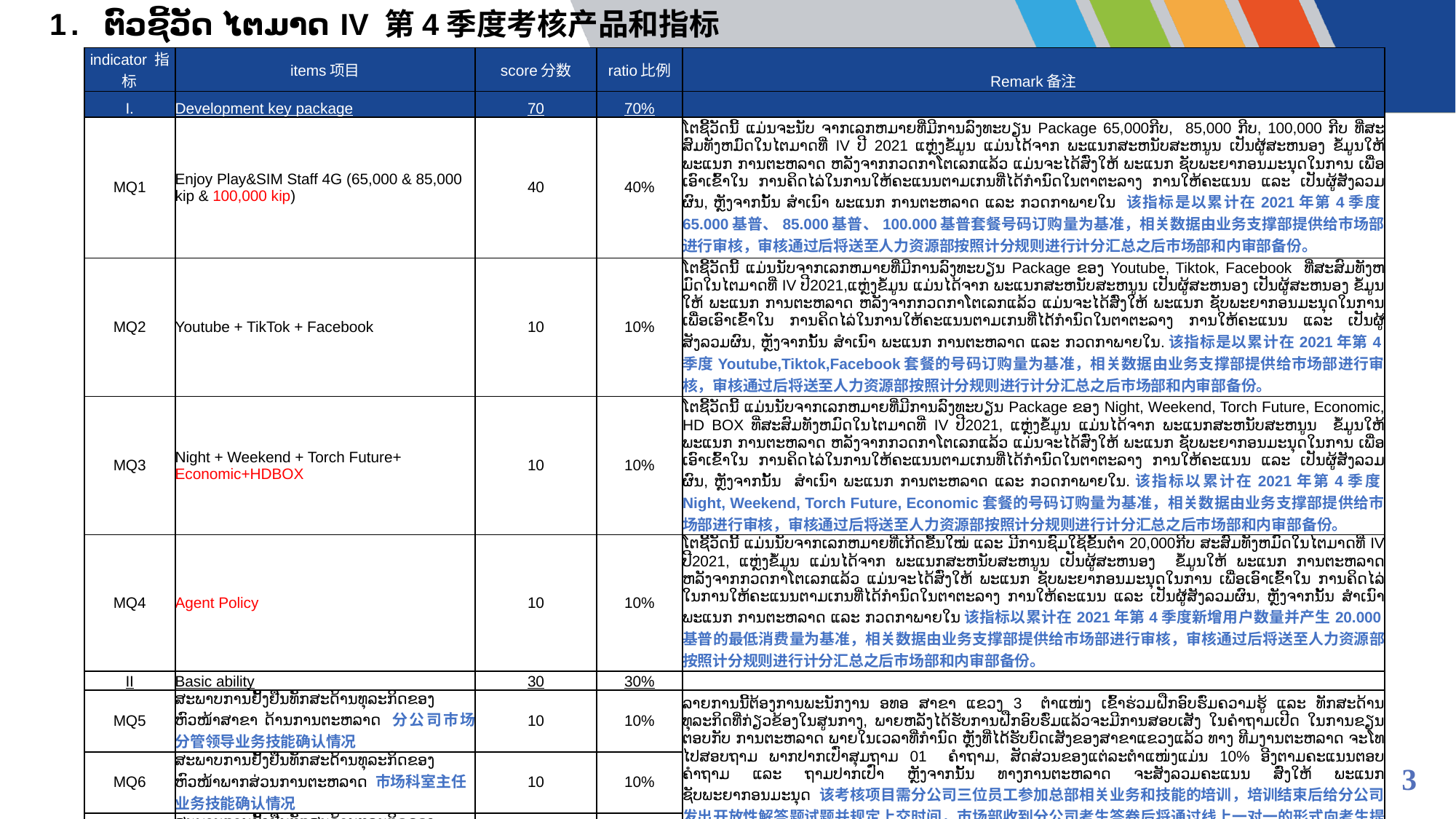

ຕົວຊີ້ວັດ ໄຕມາດ IV 第4季度考核产品和指标
| indicator 指标 | items项目 | score分数 | ratio比例 | Remark备注 |
| --- | --- | --- | --- | --- |
| I. | Development key package | 70 | 70% |  |
| MQ1 | Enjoy Play&SIM Staff 4G (65,000 & 85,000 kip & 100,000 kip) | 40 | 40% | ໂຕຊີ້ວັດນີ້ ແມ່ນຈະນັບ ຈາກເລກຫມາຍທີ່ມີການລົງທະບຽນ Package 65,000ກີບ, 85,000 ກີບ, 100,000 ກີບ ທີ່ສະສົມທັງຫມົດໃນໄຕມາດທີ່ IV ປີ 2021 ແຫຼ່ງຂໍ້ມູນ ແມ່ນໄດ້ຈາກ ພະແນກສະຫນັບສະຫນູນ ເປັນຜູ້ສະຫນອງ ຂໍ້ມູນໃຫ້ ພະແນກ ການຕະຫລາດ ຫລັງຈາກກວດກາໂຕເລກແລ້ວ ແມ່ນຈະໄດ້ສົ່ງໃຫ້ ພະແນກ ຊັບພະຍາກອນມະນຸດໃນການ ເພື່ອເອົາເຂົ້າໃນ ການຄິດໄລ່ໃນການໃຫ້ຄະແນນຕາມເກນທີ່ໄດ້ກໍານົດໃນຕາຕະລາງ ການໃຫ້ຄະແນນ ແລະ ເປັນຜູ້ສັງລວມຜົນ, ຫຼັງຈາກນັ້ນ ສຳເນົາ ພະແນກ ການຕະຫລາດ ແລະ ກວດກາພາຍໃນ 该指标是以累计在2021年第4季度65.000基普、85.000基普、100.000基普套餐号码订购量为基准，相关数据由业务支撑部提供给市场部进行审核，审核通过后将送至人力资源部按照计分规则进行计分汇总之后市场部和内审部备份。 |
| MQ2 | Youtube + TikTok + Facebook | 10 | 10% | ໂຕຊີ້ວັດນີ້ ແມ່ນນັບຈາກເລກຫມາຍທີ່ມີການລົງທະບຽນ Package ຂອງ Youtube, Tiktok, Facebook ທີ່ສະສົມທັງຫມົດໃນໄຕມາດທີ່ IV ປີ2021,ແຫຼ່ງຂໍ້ມູນ ແມ່ນໄດ້ຈາກ ພະແນກສະຫນັບສະຫນູນ ເປັນຜູ້ສະຫນອງ ເປັນຜູ້ສະຫນອງ ຂໍ້ມູນໃຫ້ ພະແນກ ການຕະຫລາດ ຫລັງຈາກກວດກາໂຕເລກແລ້ວ ແມ່ນຈະໄດ້ສົ່ງໃຫ້ ພະແນກ ຊັບພະຍາກອນມະນຸດໃນການ ເພື່ອເອົາເຂົ້າໃນ ການຄິດໄລ່ໃນການໃຫ້ຄະແນນຕາມເກນທີ່ໄດ້ກໍານົດໃນຕາຕະລາງ ການໃຫ້ຄະແນນ ແລະ ເປັນຜູ້ສັງລວມຜົນ, ຫຼັງຈາກນັ້ນ ສຳເນົາ ພະແນກ ການຕະຫລາດ ແລະ ກວດກາພາຍໃນ.该指标是以累计在2021年第4季度Youtube,Tiktok,Facebook套餐的号码订购量为基准，相关数据由业务支撑部提供给市场部进行审核，审核通过后将送至人力资源部按照计分规则进行计分汇总之后市场部和内审部备份。 |
| MQ3 | Night + Weekend + Torch Future+ Economic+HDBOX | 10 | 10% | ໂຕຊີ້ວັດນີ້ ແມ່ນນັບຈາກເລກຫມາຍທີ່ມີການລົງທະບຽນ Package ຂອງ Night, Weekend, Torch Future, Economic, HD BOX ທີ່ສະສົມທັງຫມົດໃນໄຕມາດທີ່ IV ປີ2021, ແຫຼ່ງຂໍ້ມູນ ແມ່ນໄດ້ຈາກ ພະແນກສະຫນັບສະຫນູນ ຂໍ້ມູນໃຫ້ ພະແນກ ການຕະຫລາດ ຫລັງຈາກກວດກາໂຕເລກແລ້ວ ແມ່ນຈະໄດ້ສົ່ງໃຫ້ ພະແນກ ຊັບພະຍາກອນມະນຸດໃນການ ເພື່ອເອົາເຂົ້າໃນ ການຄິດໄລ່ໃນການໃຫ້ຄະແນນຕາມເກນທີ່ໄດ້ກໍານົດໃນຕາຕະລາງ ການໃຫ້ຄະແນນ ແລະ ເປັນຜູ້ສັງລວມຜົນ, ຫຼັງຈາກນັ້ນ ສຳເນົາ ພະແນກ ການຕະຫລາດ ແລະ ກວດກາພາຍໃນ.该指标以累计在2021年第4季度Night, Weekend, Torch Future, Economic套餐的号码订购量为基准，相关数据由业务支撑部提供给市场部进行审核，审核通过后将送至人力资源部按照计分规则进行计分汇总之后市场部和内审部备份。 |
| MQ4 | Agent Policy | 10 | 10% | ໂຕຊີ້ວັດນີ້ ແມ່ນນັບຈາກເລກຫມາຍທີ່ເກີດຂື້ນໃໝ່ ແລະ ມີການຊົມໃຊ້ຂັ້ນຕ່ຳ 20,000ກີບ ສະສົມທັງຫມົດໃນໄຕມາດທີ່ IV ປີ2021, ແຫຼ່ງຂໍ້ມູນ ແມ່ນໄດ້ຈາກ ພະແນກສະຫນັບສະຫນູນ ເປັນຜູ້ສະຫນອງ ຂໍ້ມູນໃຫ້ ພະແນກ ການຕະຫລາດ ຫລັງຈາກກວດກາໂຕເລກແລ້ວ ແມ່ນຈະໄດ້ສົ່ງໃຫ້ ພະແນກ ຊັບພະຍາກອນມະນຸດໃນການ ເພື່ອເອົາເຂົ້າໃນ ການຄິດໄລ່ໃນການໃຫ້ຄະແນນຕາມເກນທີ່ໄດ້ກໍານົດໃນຕາຕະລາງ ການໃຫ້ຄະແນນ ແລະ ເປັນຜູ້ສັງລວມຜົນ, ຫຼັງຈາກນັ້ນ ສຳເນົາ ພະແນກ ການຕະຫລາດ ແລະ ກວດກາພາຍໃນ该指标以累计在2021年第4季度新增用户数量并产生20.000基普的最低消费量为基准，相关数据由业务支撑部提供给市场部进行审核，审核通过后将送至人力资源部按照计分规则进行计分汇总之后市场部和内审部备份。 |
| II | Basic ability | 30 | 30% |  |
| MQ5 | ສະພາບການຢັ້ງຢືນທັກສະດ້ານທຸລະກິດຂອງຫົວໜ້າສາຂາ ດ້ານການຕະຫລາດ 分公司市场分管领导业务技能确认情况 | 10 | 10% | ລາຍການນີ້ຕ້ອງການພະນັກງານ ອທອ ສາຂາ ແຂວງ 3 ຕຳແໜ່ງ ເຂົ້າຮ່ວມຝືກອົບຮົ່ມຄວາມຮູ້ ແລະ ທັກສະດ້ານທຸລະກິດທີ່ກ່ຽວຂ້ອງໃນສູນກາງ, ພາຍຫລັງໄດ້ຮັບການຝືກອົບຮົ່ມແລ້ວຈະມີການສອບເສັງ ໃນຄຳຖາມເປີດ ໃນການຂຽນຕອບກັບ ການຕະຫລາດ ພາຍໃນເວລາທີ່ກຳນົດ ຫຼັງທີ່ໄດ້ຮັບບົດເສັງຂອງສາຂາແຂວງແລ້ວ ທາງ ທີມງານຕະຫລາດ ຈະໂທໄປສອບຖາມ ພາກປາກເປົ່າສຸມຖາມ 01 ຄຳຖາມ, ສັດສ່ວນຂອງແຕ່ລະຕໍາແໜ່ງແມ່ນ 10% ອີງຕາມຄະແນນຕອບຄໍາຖາມ ແລະ ຖາມປາກເປົ່າ ຫຼັງຈາກນັ້ນ ທາງການຕະຫລາດ ຈະສັງລວມຄະແນນ ສົ່ງໃຫ້ ພະແນກ ຊັບພະຍາກອນມະນຸດ 该考核项目需分公司三位员工参加总部相关业务和技能的培训，培训结束后给分公司发出开放性解答题试题并规定上交时间，市场部收到分公司考生答卷后将通过线上一对一的形式向考生提问每人一个问题，每个岗位笔试和口试占比分为10%，考试结束后市场部将汇总考生分数送至人力资源部。 |
| MQ6 | ສະພາບການຢັ້ງຢືນທັກສະດ້ານທຸລະກິດຂອງຫົວໜ້າພາກສ່ວນການຕະຫລາດ 市场科室主任业务技能确认情况 | 10 | 10% |  |
| MQ7 | ສະພາບການຢັ້ງຢືນທັກສະດ້ານທຸລະກິດຂອງຫົວໜ້າຊ່ອງທາງ 渠道科室主任业务技能确认情况 | 10 | 10% |  |
|  | Total ( I + II ) | 100 | 100% |  |
3